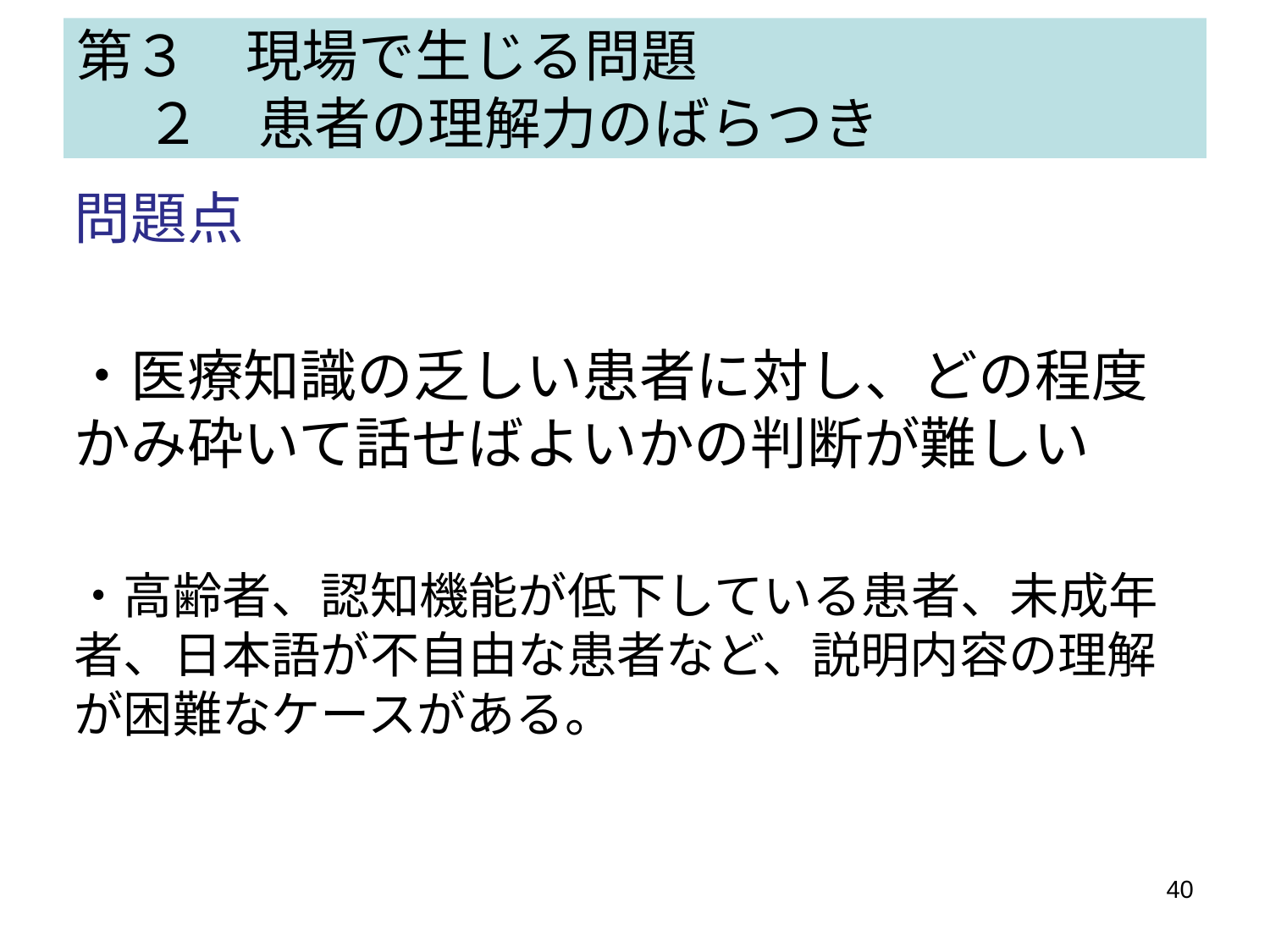

# 第３　現場で生じる問題 　 ２　患者の理解力のばらつき
問題点

・医療知識の乏しい患者に対し、どの程度かみ砕いて話せばよいかの判断が難しい

・高齢者、認知機能が低下している患者、未成年者、日本語が不自由な患者など、説明内容の理解が困難なケースがある。

40